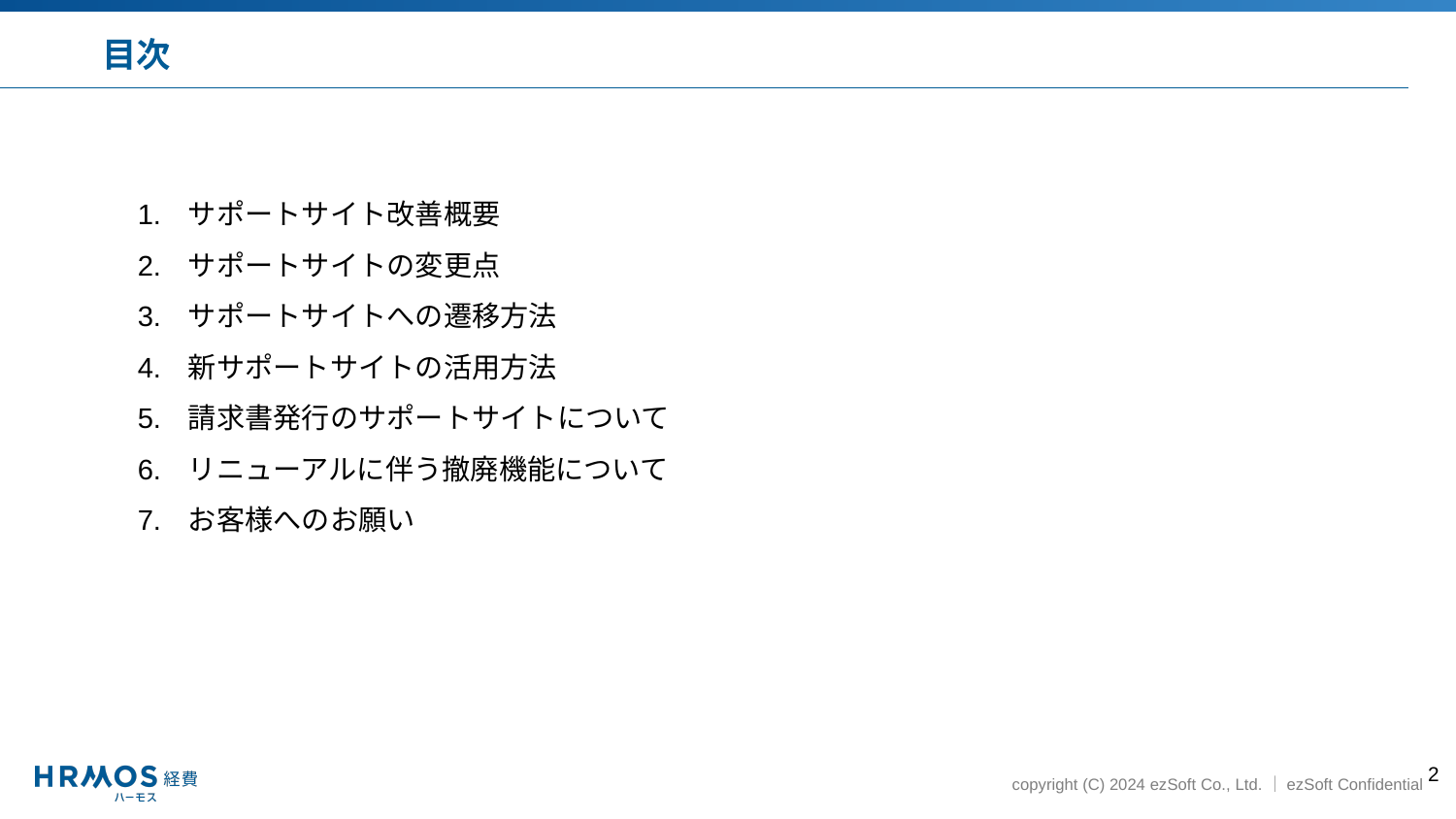

目次
サポートサイト改善概要
サポートサイトの変更点
サポートサイトへの遷移方法
新サポートサイトの活用方法
請求書発行のサポートサイトについて
リニューアルに伴う撤廃機能について
お客様へのお願い
2